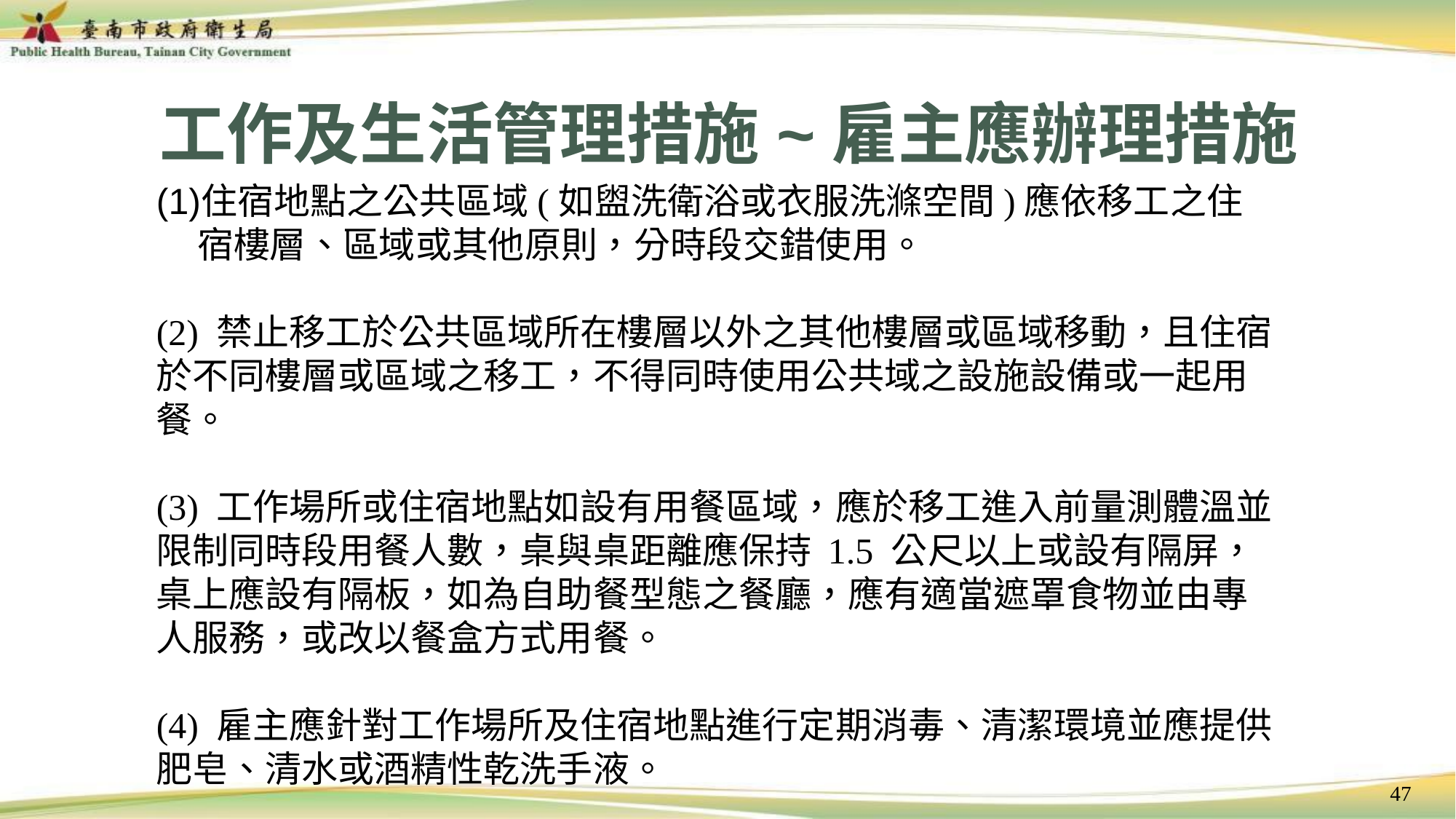

# 工作及生活管理措施~雇主應辦理措施
住宿地點之公共區域(如盥洗衛浴或衣服洗滌空間)應依移工之住宿樓層、區域或其他原則，分時段交錯使用。

(2) 禁止移工於公共區域所在樓層以外之其他樓層或區域移動，且住宿於不同樓層或區域之移工，不得同時使用公共域之設施設備或一起用餐。

(3) 工作場所或住宿地點如設有用餐區域，應於移工進入前量測體溫並限制同時段用餐人數，桌與桌距離應保持 1.5 公尺以上或設有隔屏，桌上應設有隔板，如為自助餐型態之餐廳，應有適當遮罩食物並由專人服務，或改以餐盒方式用餐。

(4) 雇主應針對工作場所及住宿地點進行定期消毒、清潔環境並應提供肥皂、清水或酒精性乾洗手液。

47